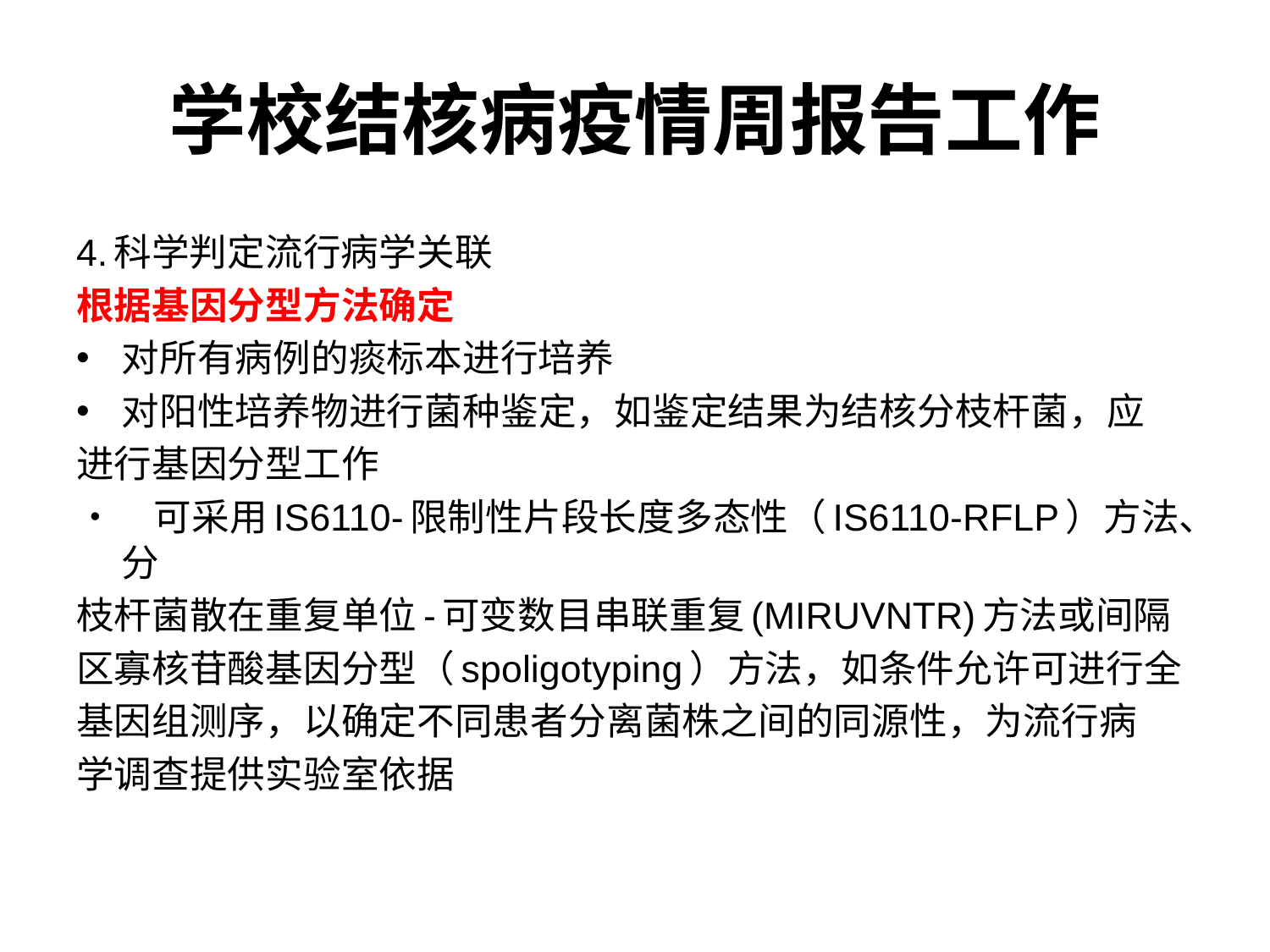

# 学校结核病疫情周报告工作
4.科学判定流行病学关联
根据基因分型方法确定
对所有病例的痰标本进行培养
对阳性培养物进行菌种鉴定，如鉴定结果为结核分枝杆菌，应
进行基因分型工作
•    可采用IS6110-限制性片段长度多态性（IS6110-RFLP）方法、分
枝杆菌散在重复单位-可变数目串联重复(MIRUVNTR)方法或间隔
区寡核苷酸基因分型（spoligotyping）方法，如条件允许可进行全
基因组测序，以确定不同患者分离菌株之间的同源性，为流行病
学调查提供实验室依据